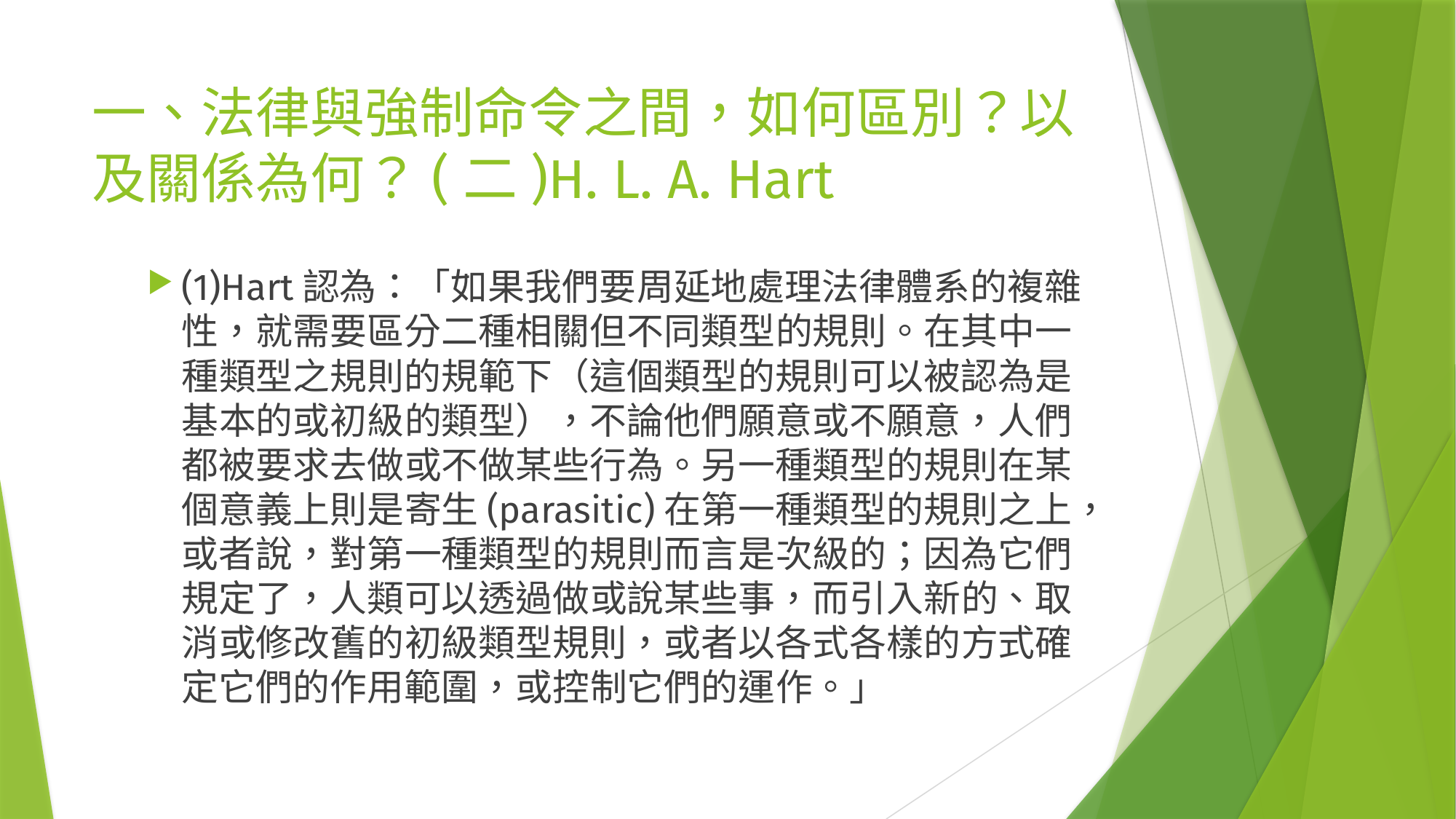

# 一、法律與強制命令之間，如何區別？以及關係為何？(二)H. L. A. Hart
(1)Hart認為：「如果我們要周延地處理法律體系的複雜性，就需要區分二種相關但不同類型的規則。在其中一種類型之規則的規範下（這個類型的規則可以被認為是基本的或初級的類型），不論他們願意或不願意，人們都被要求去做或不做某些行為。另一種類型的規則在某個意義上則是寄生(parasitic)在第一種類型的規則之上，或者說，對第一種類型的規則而言是次級的；因為它們規定了，人類可以透過做或說某些事，而引入新的、取消或修改舊的初級類型規則，或者以各式各樣的方式確定它們的作用範圍，或控制它們的運作。」